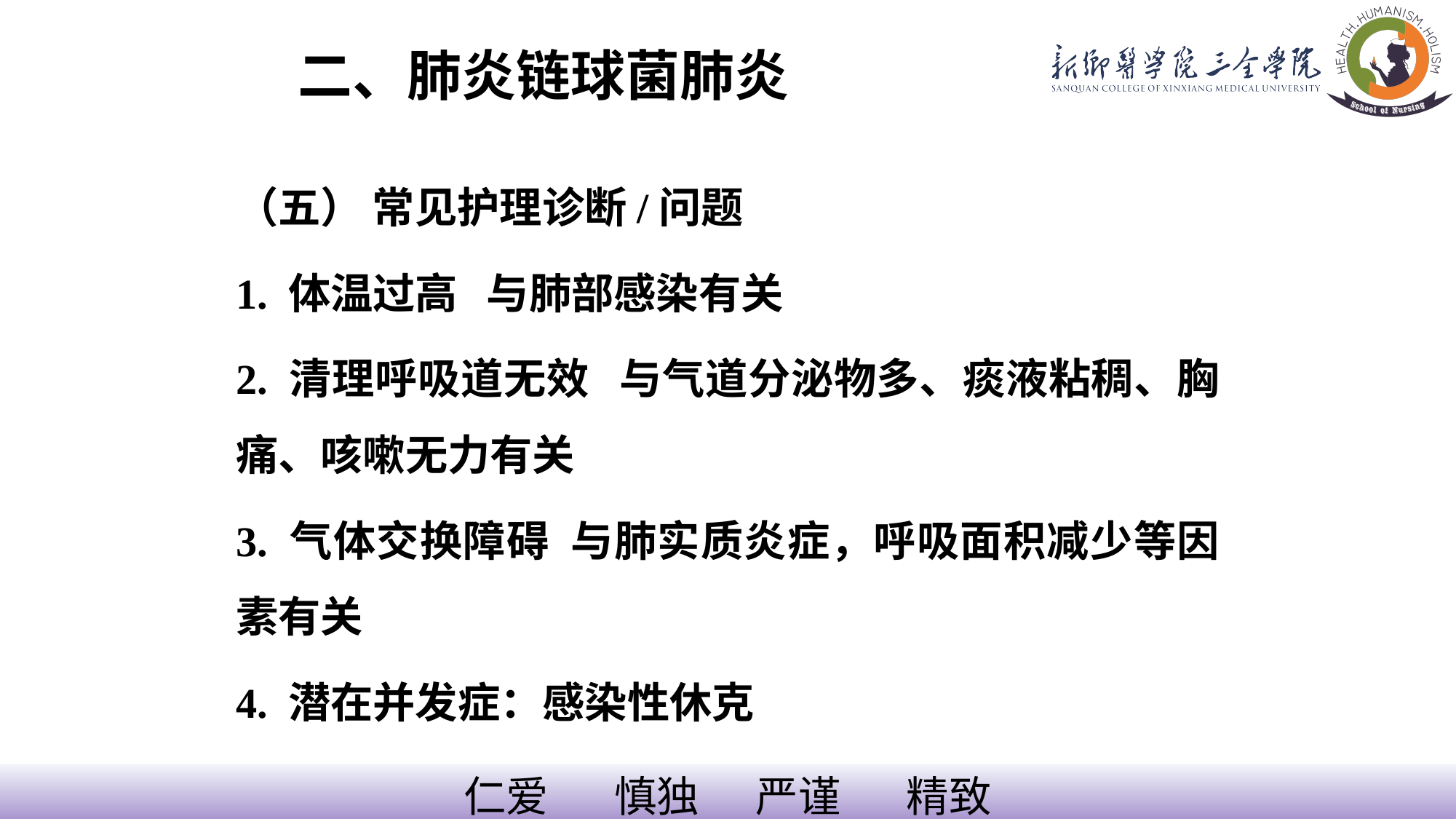

# 二、肺炎链球菌肺炎
（五） 常见护理诊断/问题
1. 体温过高   与肺部感染有关
2. 清理呼吸道无效   与气道分泌物多、痰液粘稠、胸痛、咳嗽无力有关
3. 气体交换障碍  与肺实质炎症，呼吸面积减少等因素有关
4. 潜在并发症：感染性休克